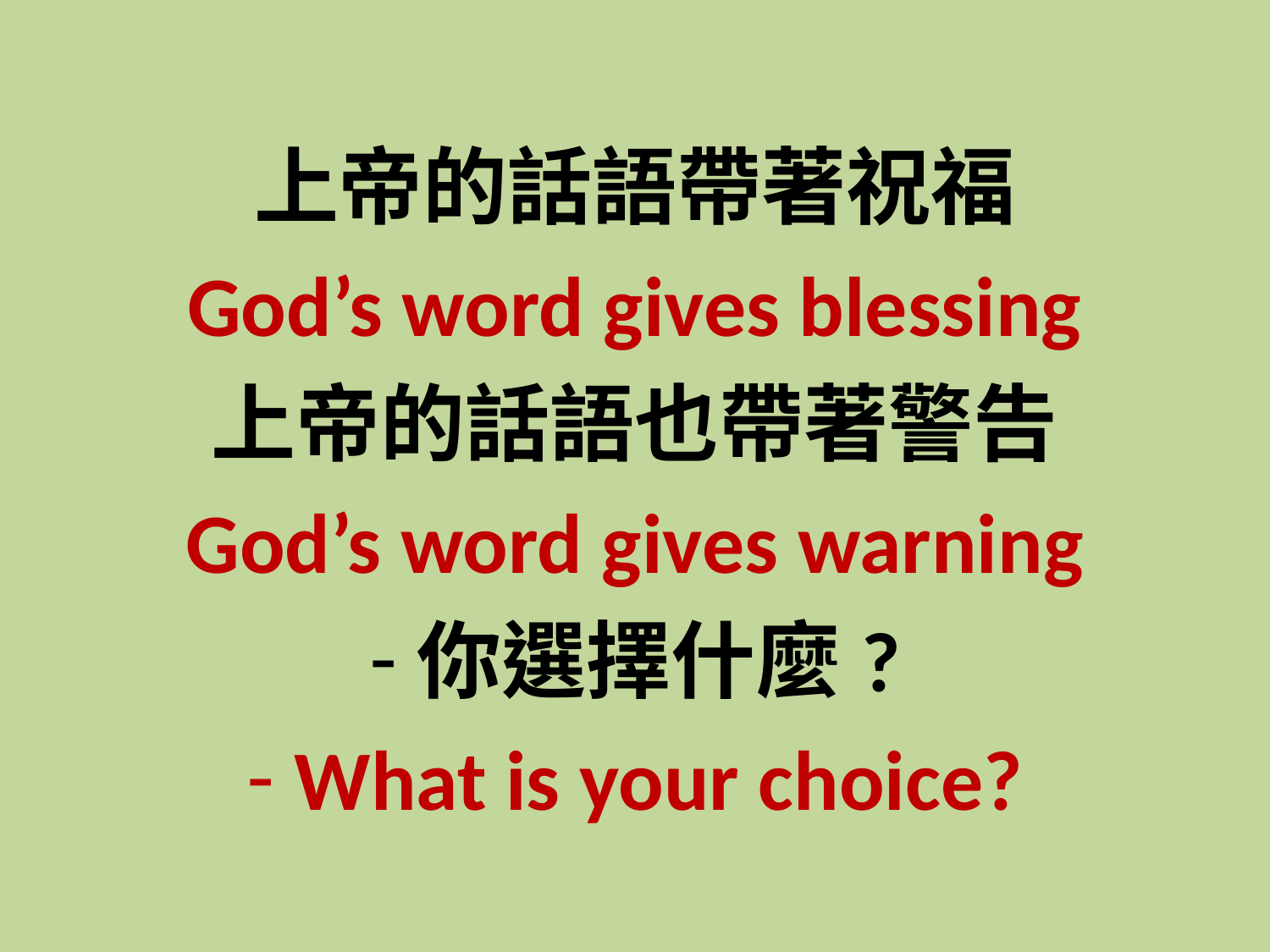

上帝的話語帶著祝福
God’s word gives blessing
上帝的話語也帶著警告
God’s word gives warning
你選擇什麼?
What is your choice?